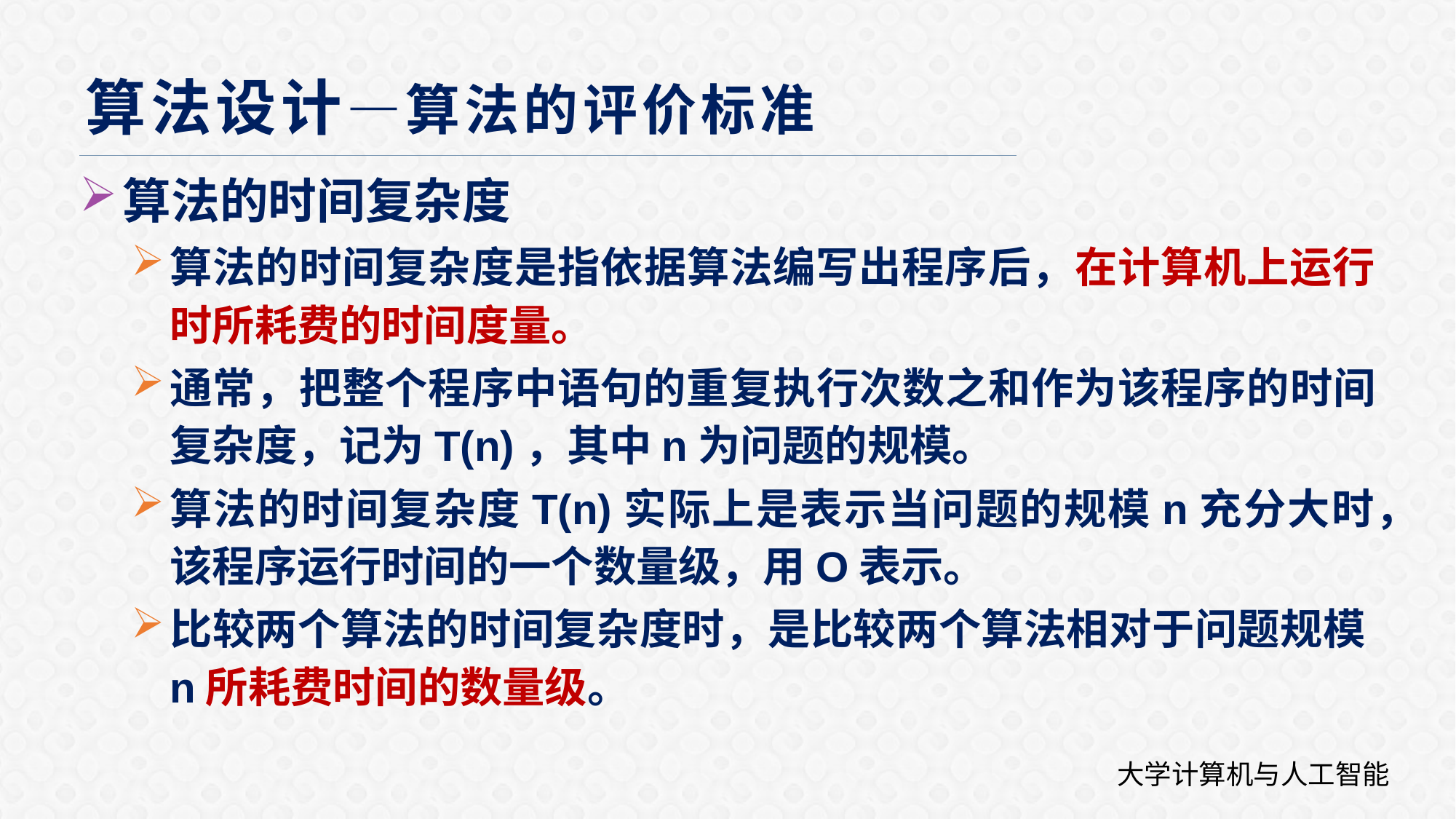

算法设计—算法的评价标准
算法的时间复杂度
算法的时间复杂度是指依据算法编写出程序后，在计算机上运行时所耗费的时间度量。
通常，把整个程序中语句的重复执行次数之和作为该程序的时间复杂度，记为T(n)，其中n为问题的规模。
算法的时间复杂度T(n)实际上是表示当问题的规模n充分大时，该程序运行时间的一个数量级，用O表示。
比较两个算法的时间复杂度时，是比较两个算法相对于问题规模n所耗费时间的数量级。